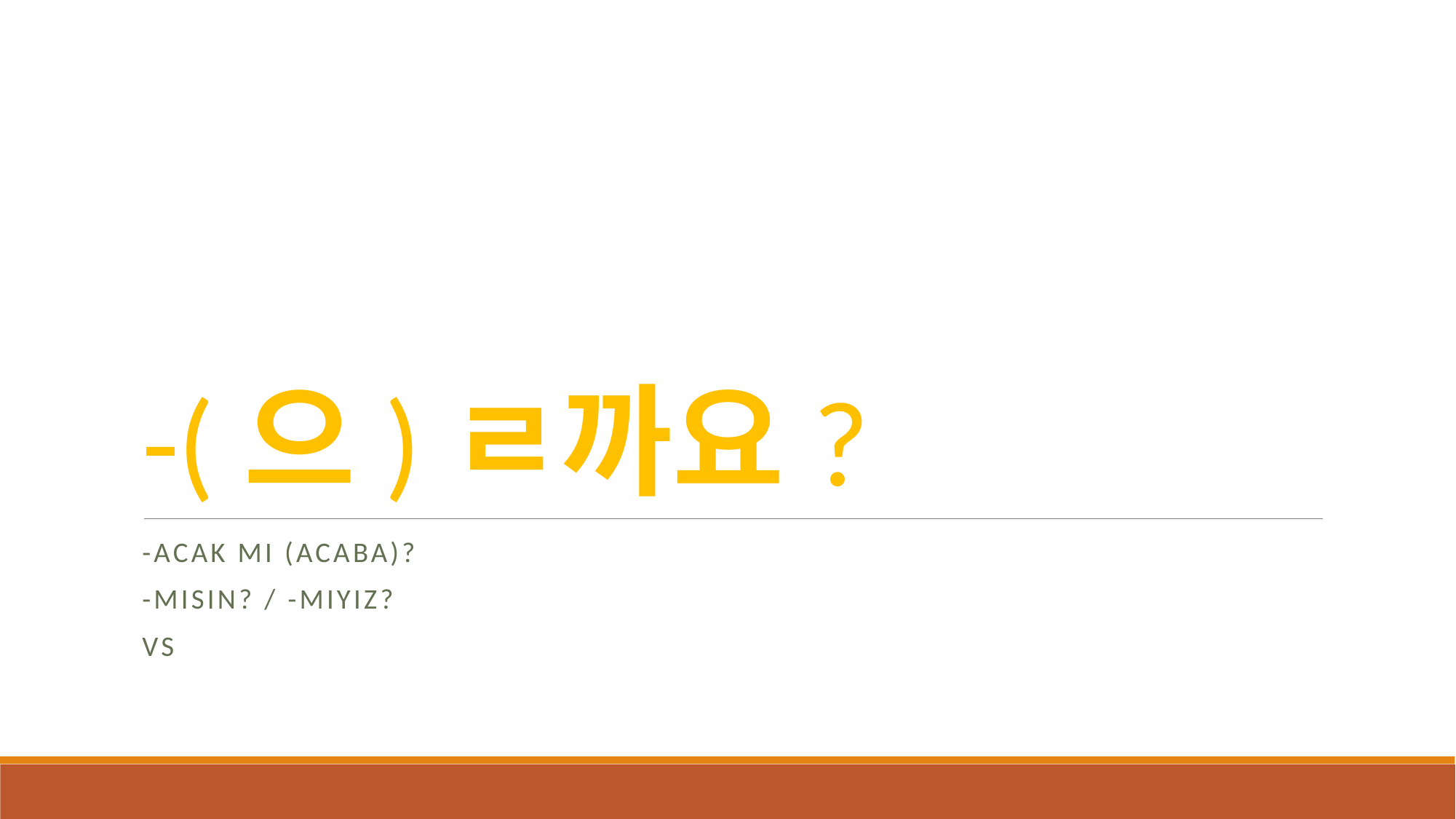

# -(으)ㄹ까요?
-acak mı (acaba)?
-mısın? / -mıyız?
vs